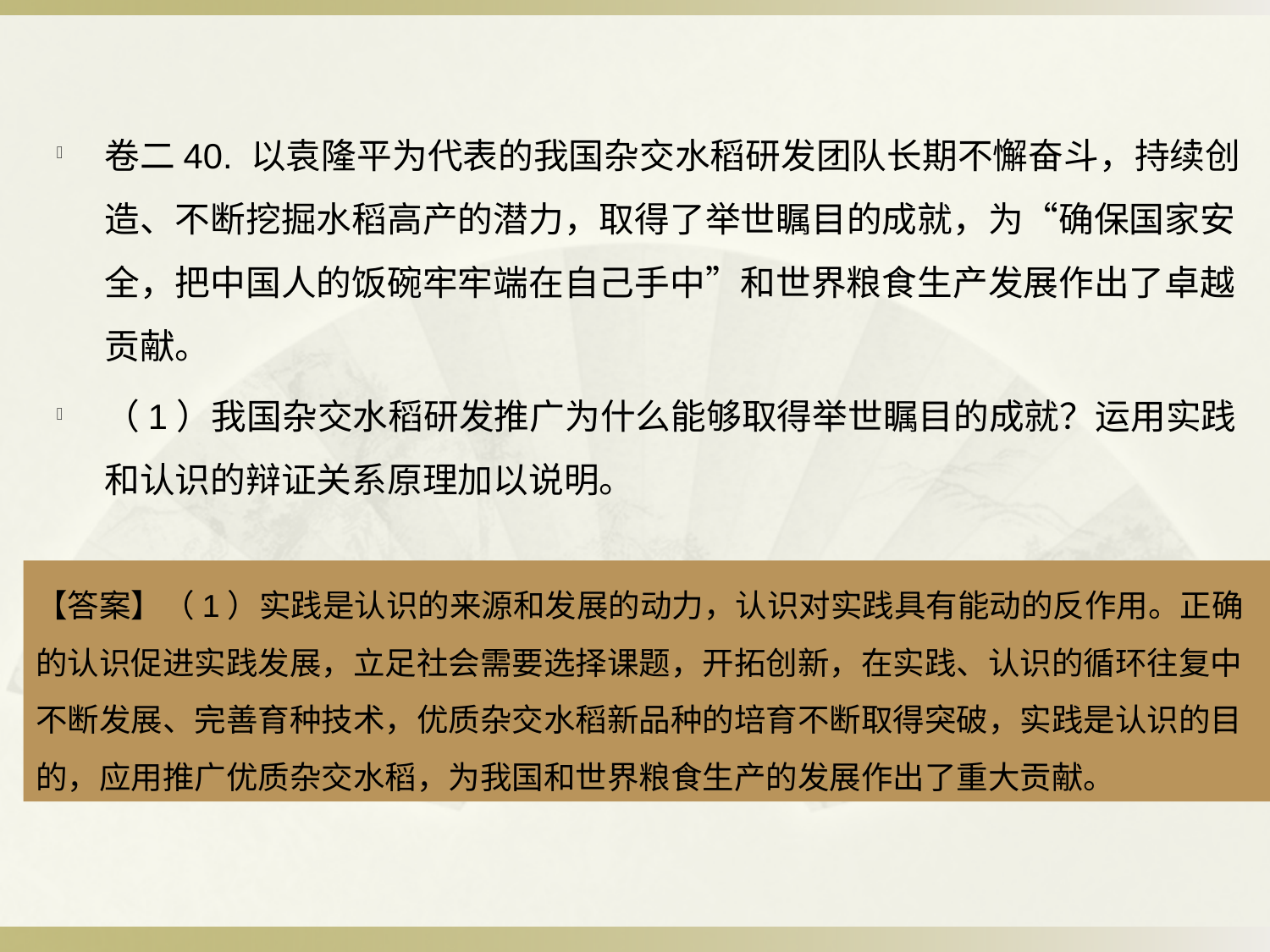

卷二40. 以袁隆平为代表的我国杂交水稻研发团队长期不懈奋斗，持续创造、不断挖掘水稻高产的潜力，取得了举世瞩目的成就，为“确保国家安全，把中国人的饭碗牢牢端在自己手中”和世界粮食生产发展作出了卓越贡献。
（1）我国杂交水稻研发推广为什么能够取得举世瞩目的成就？运用实践和认识的辩证关系原理加以说明。

【答案】（1）实践是认识的来源和发展的动力，认识对实践具有能动的反作用。正确的认识促进实践发展，立足社会需要选择课题，开拓创新，在实践、认识的循环往复中不断发展、完善育种技术，优质杂交水稻新品种的培育不断取得突破，实践是认识的目的，应用推广优质杂交水稻，为我国和世界粮食生产的发展作出了重大贡献。